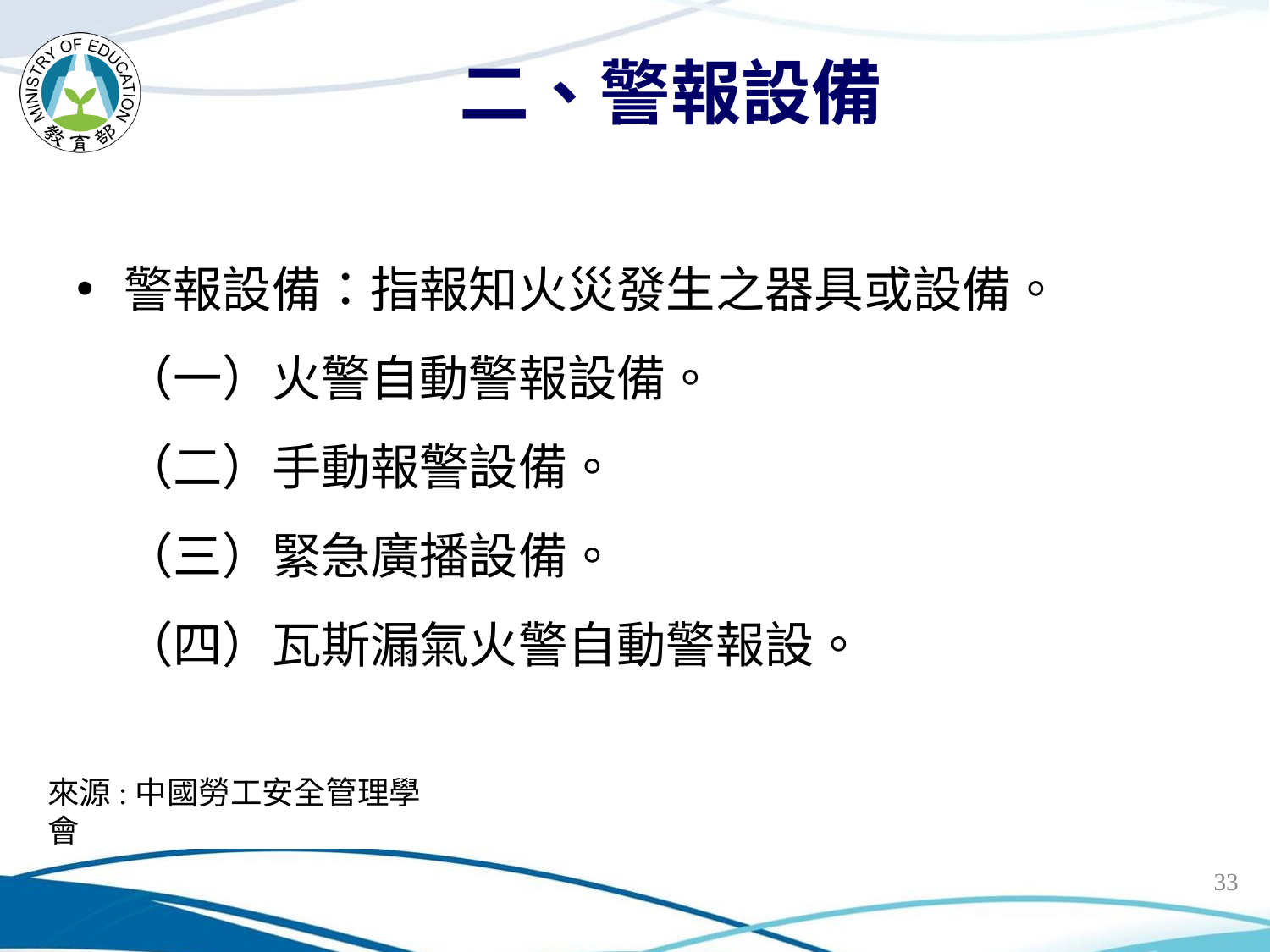

# 二、警報設備
警報設備：指報知火災發生之器具或設備。
（一）火警自動警報設備。
（二）手動報警設備。
（三）緊急廣播設備。
（四）瓦斯漏氣火警自動警報設。
來源:中國勞工安全管理學會
33